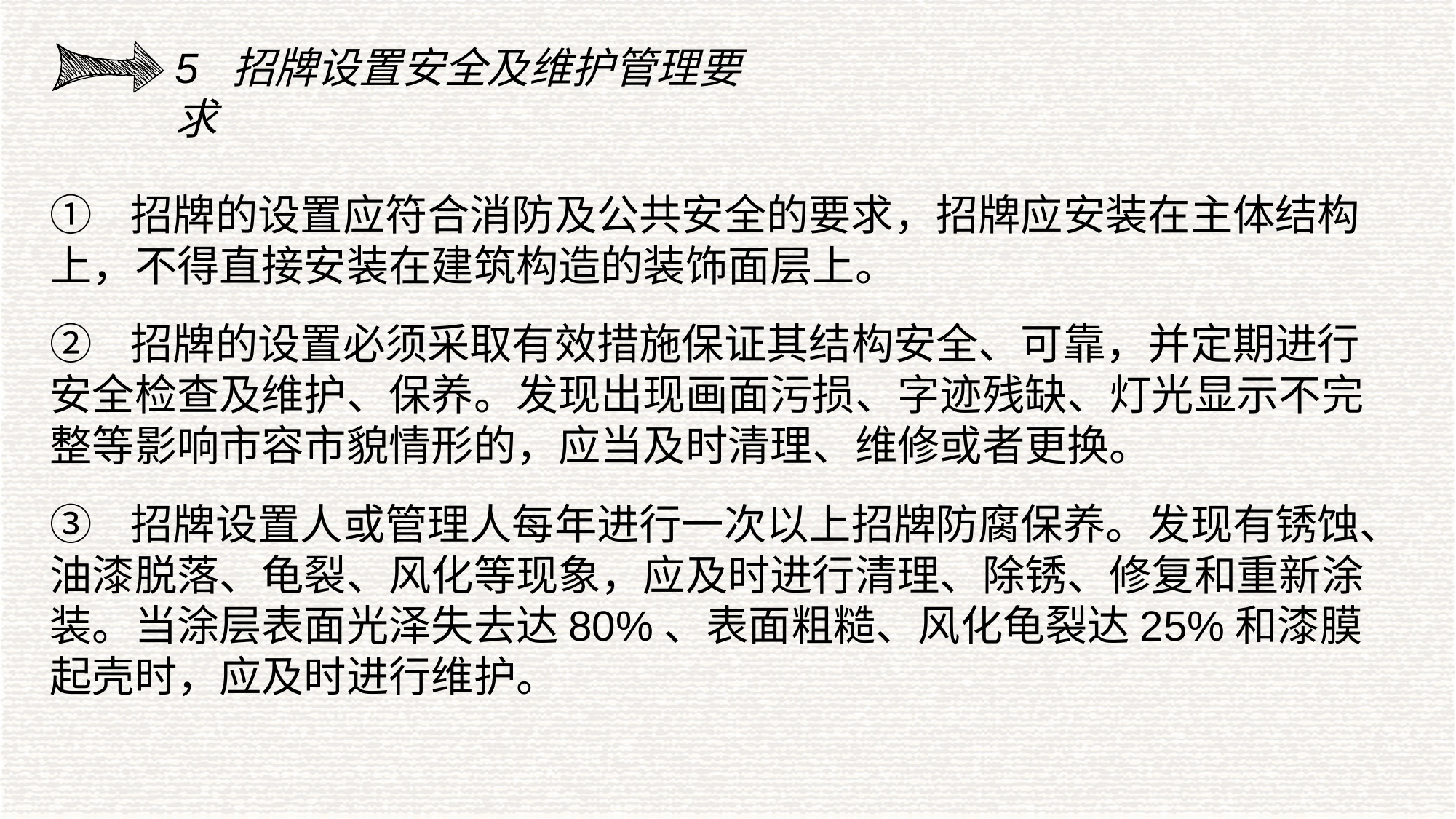

5  招牌设置安全及维护管理要求

①   招牌的设置应符合消防及公共安全的要求，招牌应安装在主体结构上，不得直接安装在建筑构造的装饰面层上。
②   招牌的设置必须采取有效措施保证其结构安全、可靠，并定期进行安全检查及维护、保养。发现出现画面污损、字迹残缺、灯光显示不完整等影响市容市貌情形的，应当及时清理、维修或者更换。
③   招牌设置人或管理人每年进行一次以上招牌防腐保养。发现有锈蚀、油漆脱落、龟裂、风化等现象，应及时进行清理、除锈、修复和重新涂装。当涂层表面光泽失去达80%、表面粗糙、风化龟裂达25%和漆膜起壳时，应及时进行维护。